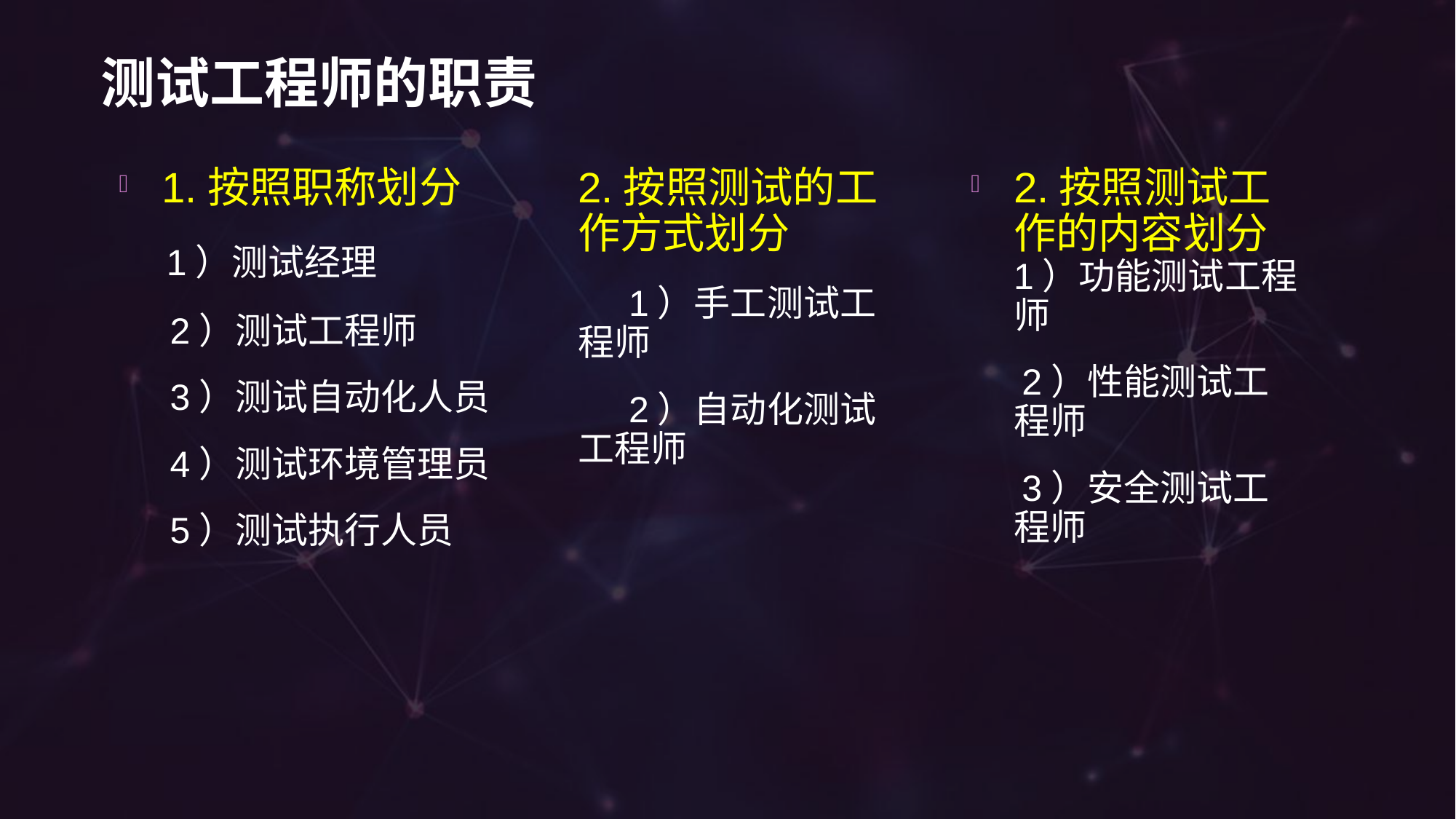

# 测试工程师的职责
1.按照职称划分
    1）测试经理
     2）测试工程师
     3）测试自动化人员
     4）测试环境管理员
     5）测试执行人员
2.按照测试的工作方式划分
     1）手工测试工程师
     2）自动化测试工程师

2.按照测试工作的内容划分     1）功能测试工程师
     2）性能测试工程师
     3）安全测试工程师